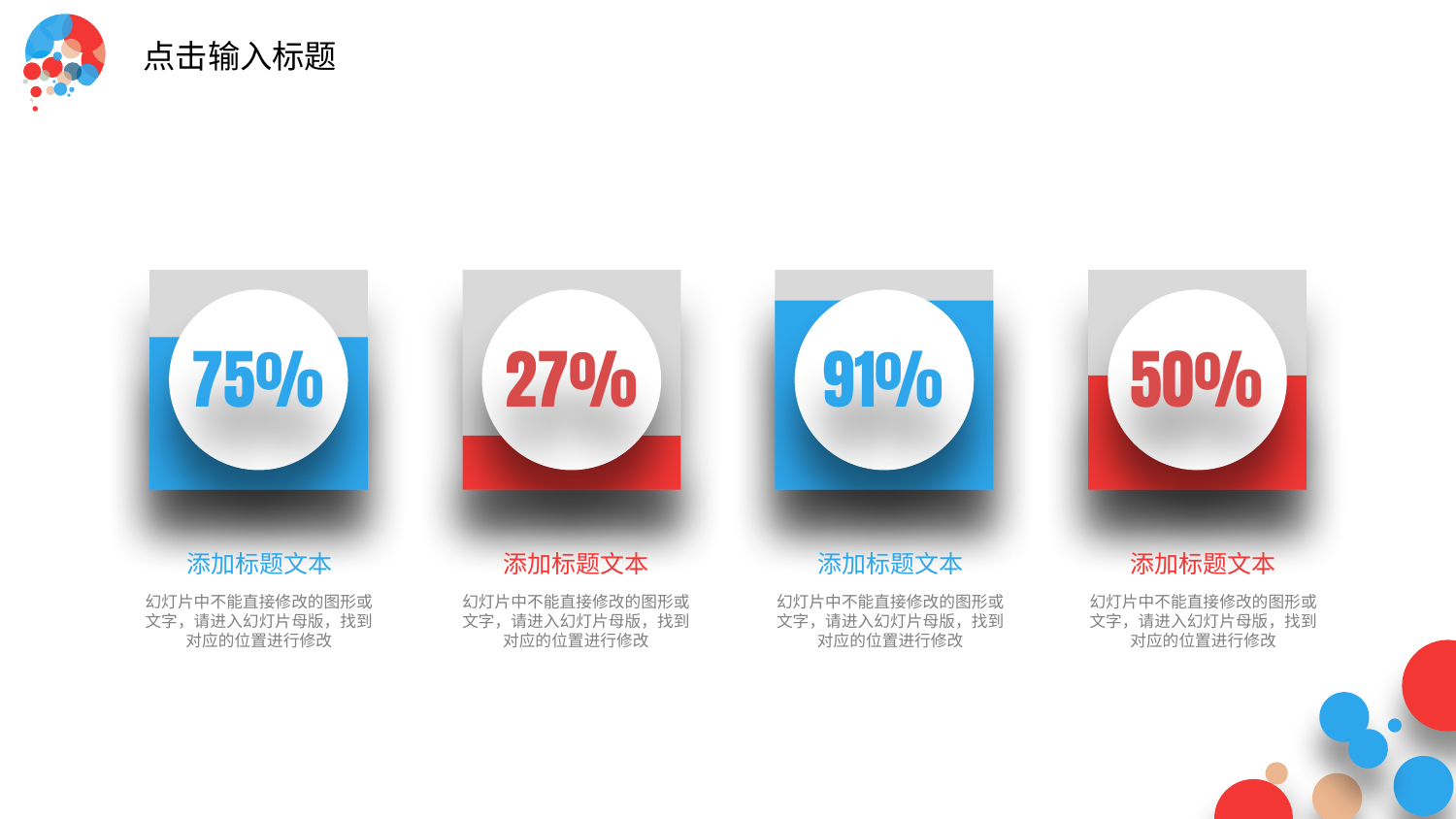

点击输入标题

75%
27%
91%
50%

添加标题文本
添加标题文本
添加标题文本
添加标题文本
幻灯片中不能直接修改的图形或文字，请进入幻灯片母版，找到对应的位置进行修改
幻灯片中不能直接修改的图形或文字，请进入幻灯片母版，找到对应的位置进行修改
幻灯片中不能直接修改的图形或文字，请进入幻灯片母版，找到对应的位置进行修改
幻灯片中不能直接修改的图形或文字，请进入幻灯片母版，找到对应的位置进行修改